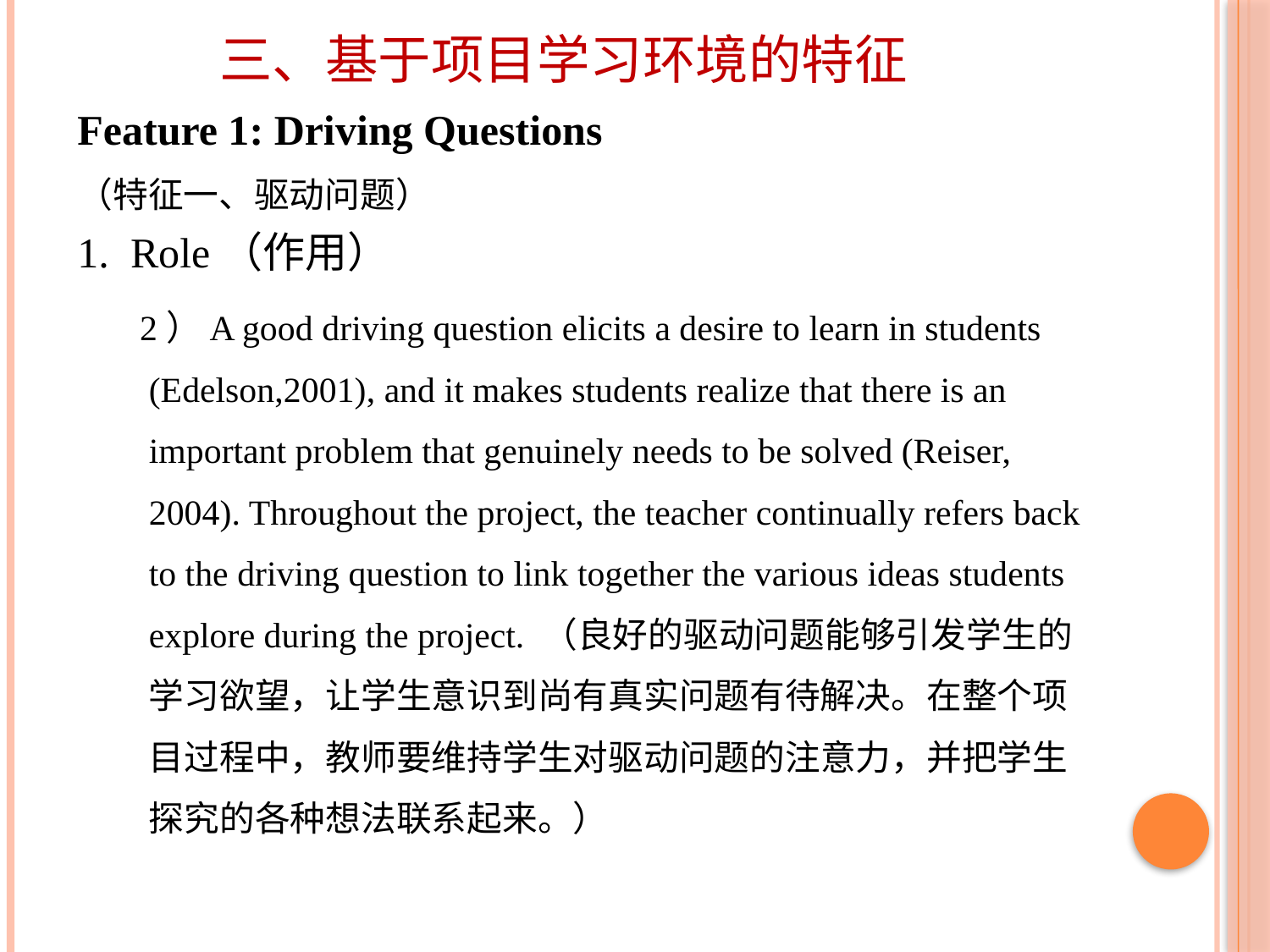

# 三、基于项目学习环境的特征
Feature 1: Driving Questions
（特征一、驱动问题）
1.  Role（作用）
       2）A good driving question elicits a desire to learn in students (Edelson,2001), and it makes students realize that there is an important problem that genuinely needs to be solved (Reiser, 2004). Throughout the project, the teacher continually refers back to the driving question to link together the various ideas students explore during the project. （良好的驱动问题能够引发学生的学习欲望，让学生意识到尚有真实问题有待解决。在整个项目过程中，教师要维持学生对驱动问题的注意力，并把学生探究的各种想法联系起来。）